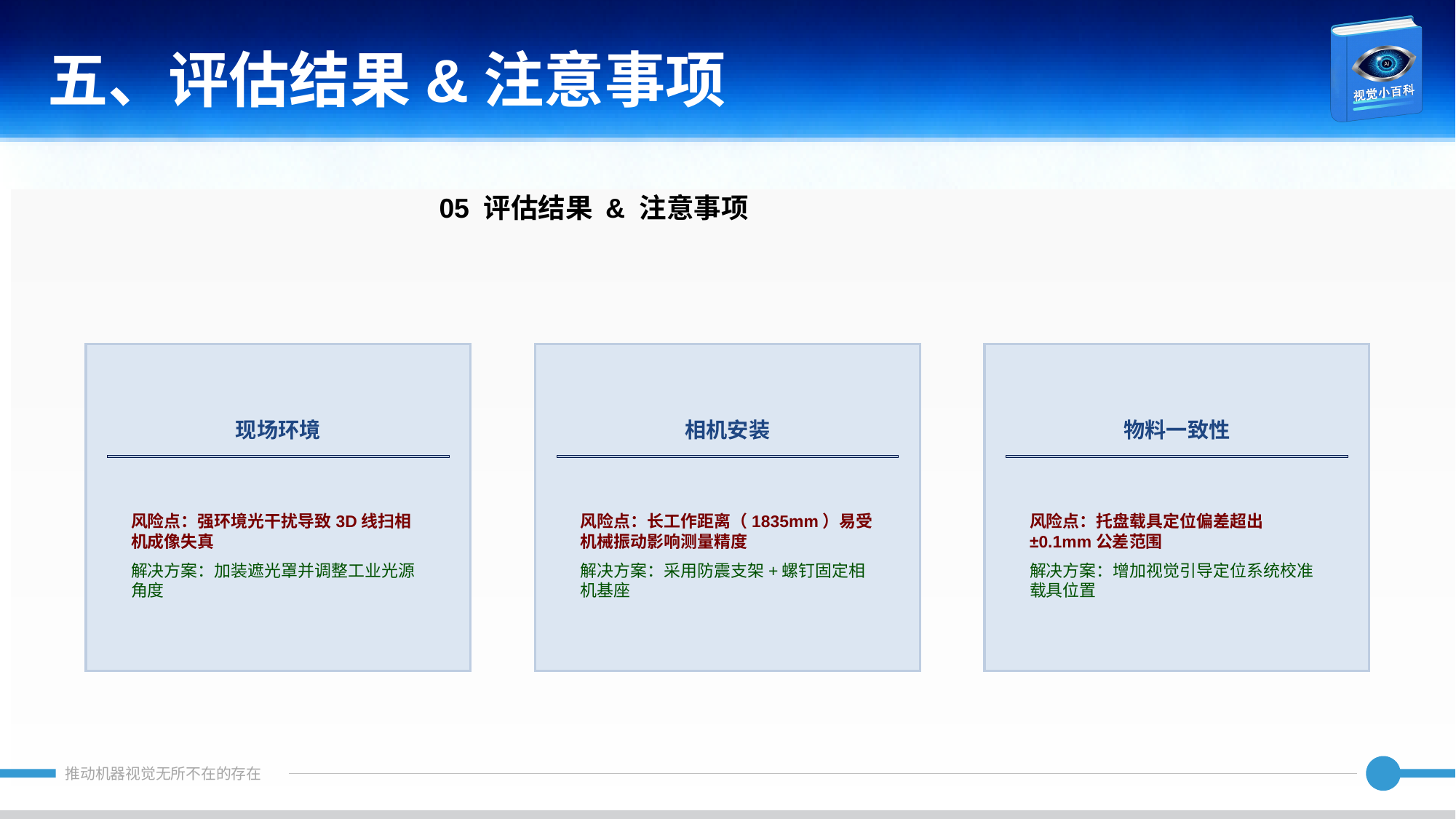

五、评估结果&注意事项

05 评估结果 & 注意事项

现场环境

相机安装

物料一致性

风险点：强环境光干扰导致3D线扫相机成像失真
解决方案：加装遮光罩并调整工业光源角度

风险点：长工作距离（1835mm）易受机械振动影响测量精度
解决方案：采用防震支架+螺钉固定相机基座

风险点：托盘载具定位偏差超出±0.1mm公差范围
解决方案：增加视觉引导定位系统校准载具位置
9